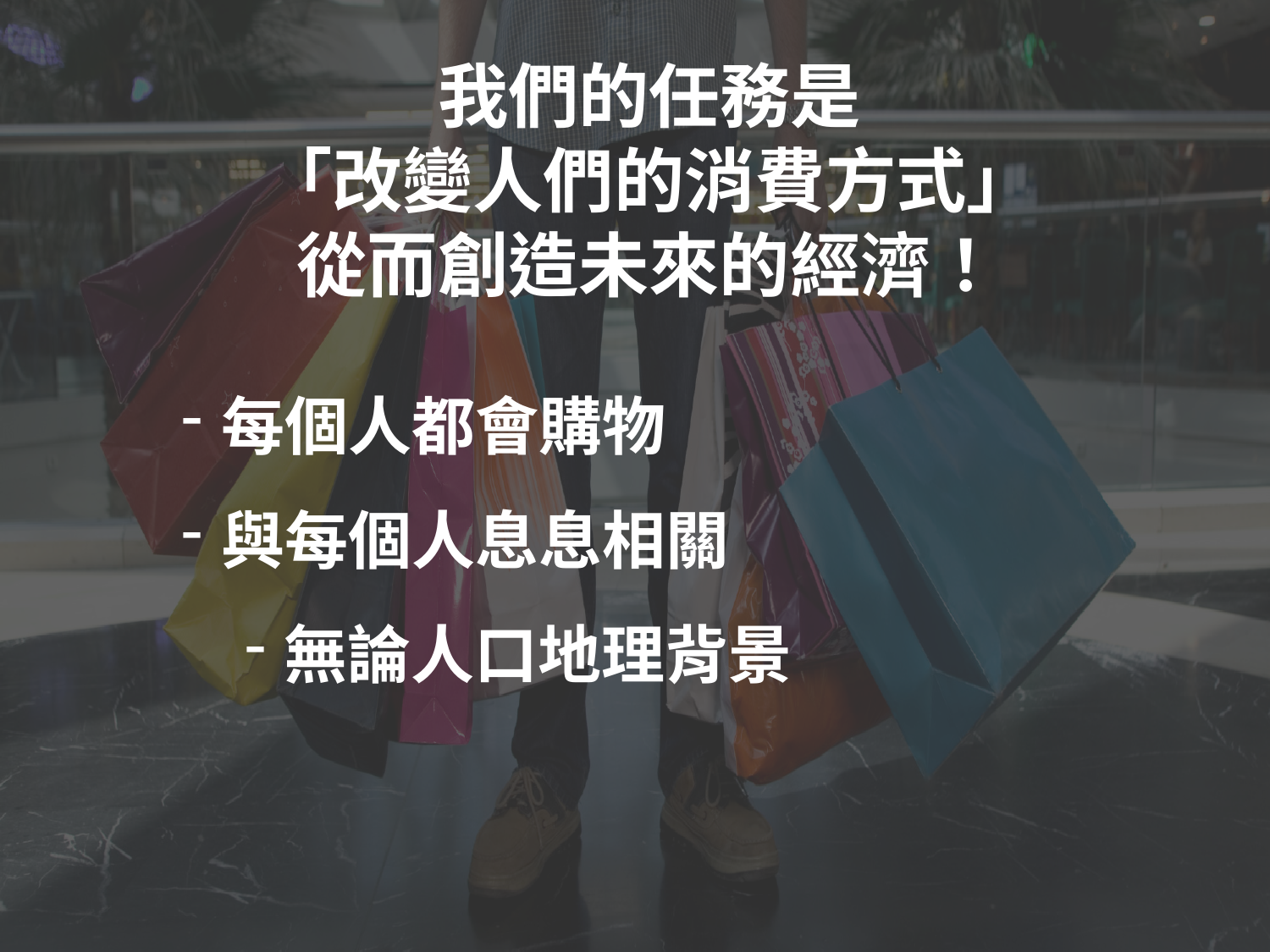

我們的任務是
「改變人們的消費方式」
從而創造未來的經濟！

每個人都會購物
與每個人息息相關
無論人口地理背景